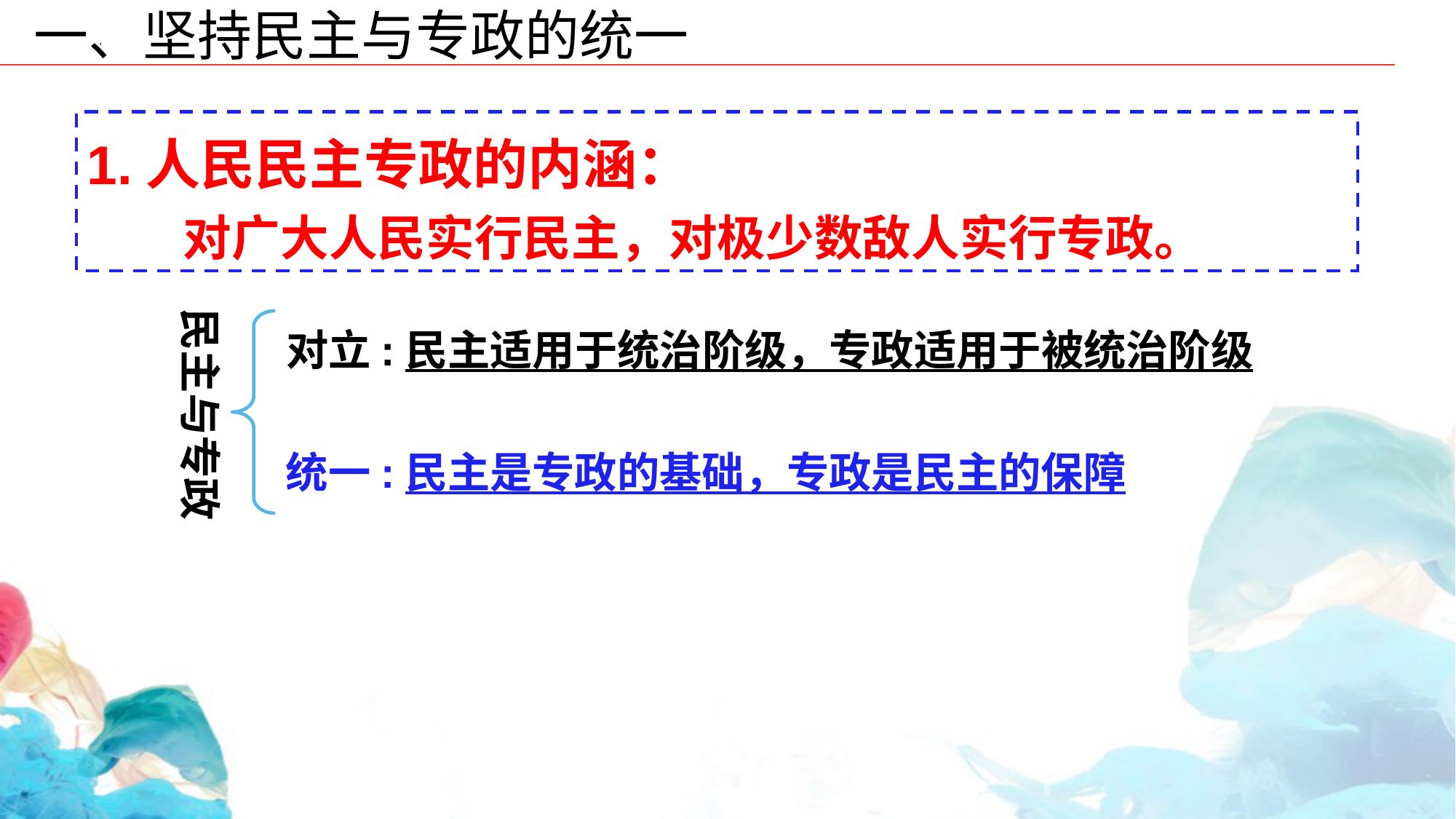

一、坚持民主与专政的统一
1.人民民主专政的内涵：
        对广大人民实行民主，对极少数敌人实行专政。
民主与专政

对立:民主适用于统治阶级，专政适用于被统治阶级
统一:民主是专政的基础，专政是民主的保障